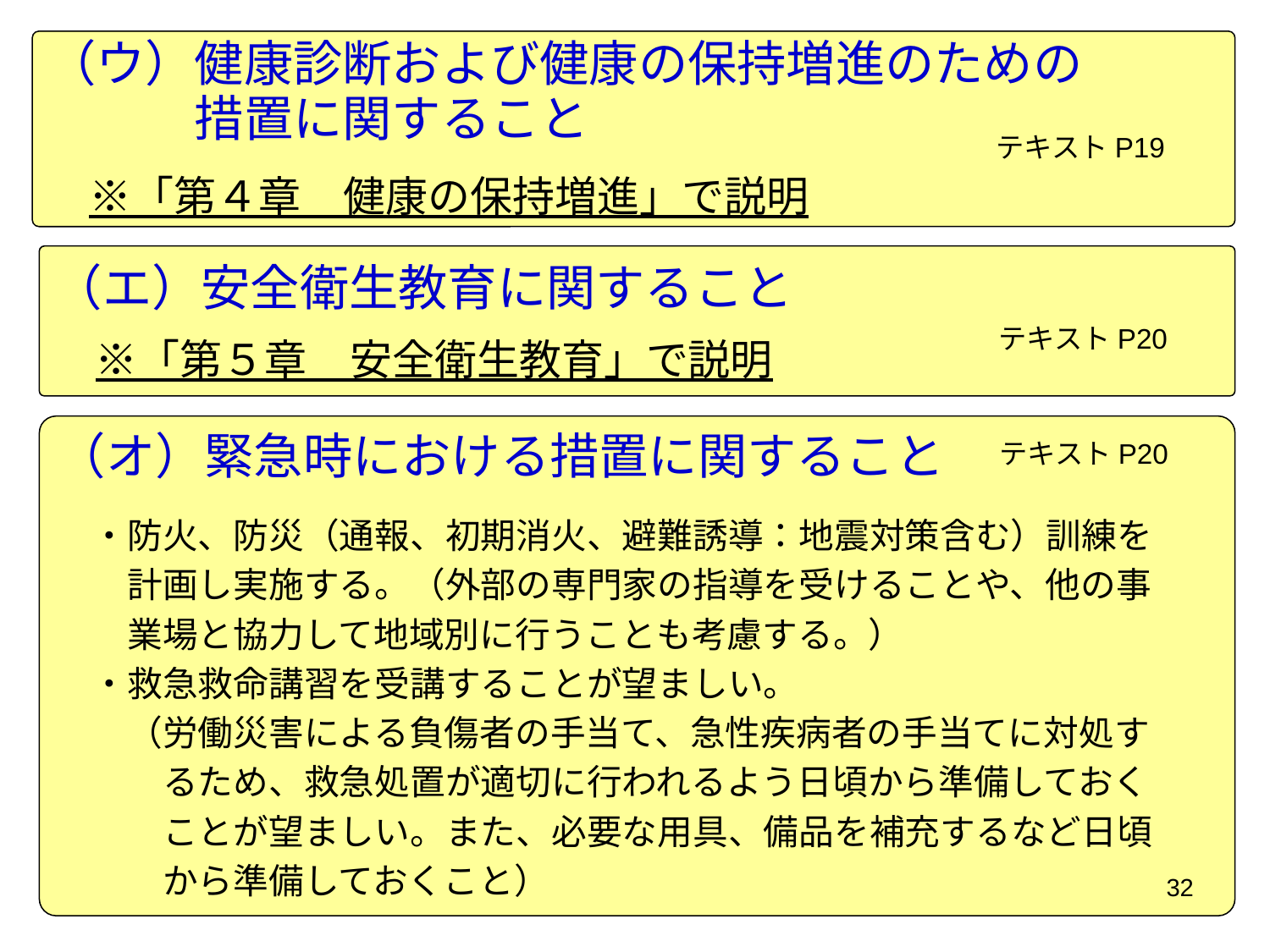

（ウ）健康診断および健康の保持増進のための
　　　措置に関すること
　※「第４章　健康の保持増進」で説明
テキストP19

（エ）安全衛生教育に関すること
　※「第５章　安全衛生教育」で説明

テキストP20
（オ）緊急時における措置に関すること
　・防火、防災（通報、初期消火、避難誘導：地震対策含む）訓練を
　　計画し実施する。（外部の専門家の指導を受けることや、他の事
　　業場と協力して地域別に行うことも考慮する。）
　・救急救命講習を受講することが望ましい。
　　（労働災害による負傷者の手当て、急性疾病者の手当てに対処す
　　　るため、救急処置が適切に行われるよう日頃から準備しておく
　　　ことが望ましい。また、必要な用具、備品を補充するなど日頃
　　　から準備しておくこと）
テキストP20
32